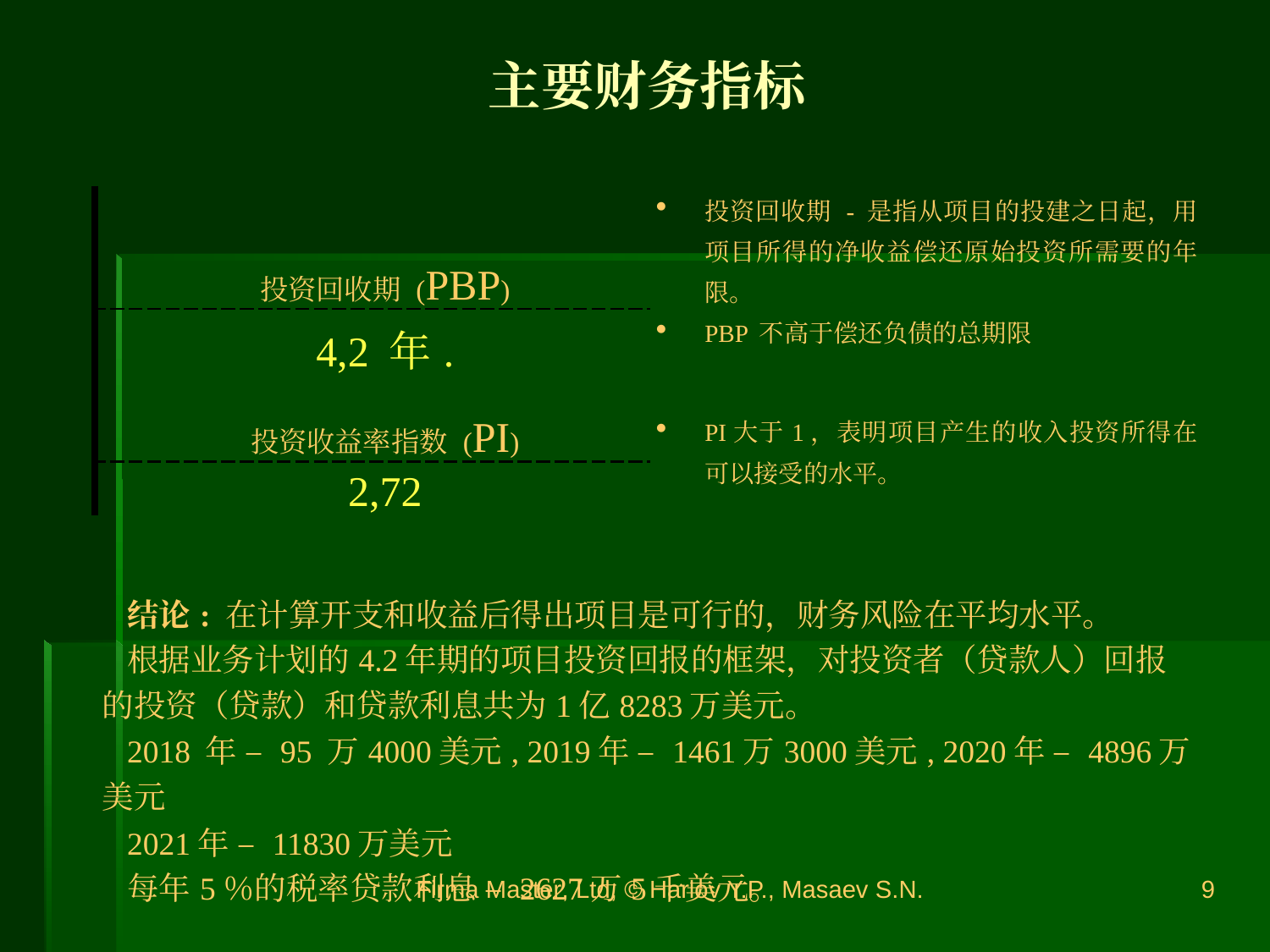

主要财务指标
| 投资回收期 (PBP) | 投资回收期 - 是指从项目的投建之日起，用项目所得的净收益偿还原始投资所需要的年限。 |
| --- | --- |
| 4,2 年. | PBP 不高于偿还负债的总期限 |
|  |  |
| 投资收益率指数 (PI) | PI大于1，表明项目产生的收入投资所得在可以接受的水平。 |
| 2,72 |  |
| 结论: 在计算开支和收益后得出项目是可行的，财务风险在平均水平。 根据业务计划的4.2年期的项目投资回报的框架，对投资者（贷款人）回报的投资（贷款）和贷款利息共为1亿8283万美元。 2018 年 – 95 万4000美元, 2019年 – 1461万3000美元, 2020年 – 4896万美元 2021年 – 11830万美元 每年5％的税率贷款利息 – 2627万5千美元。 |  |
Firma Master, Ltd, © Harlov Y.P., Masaev S.N.
9